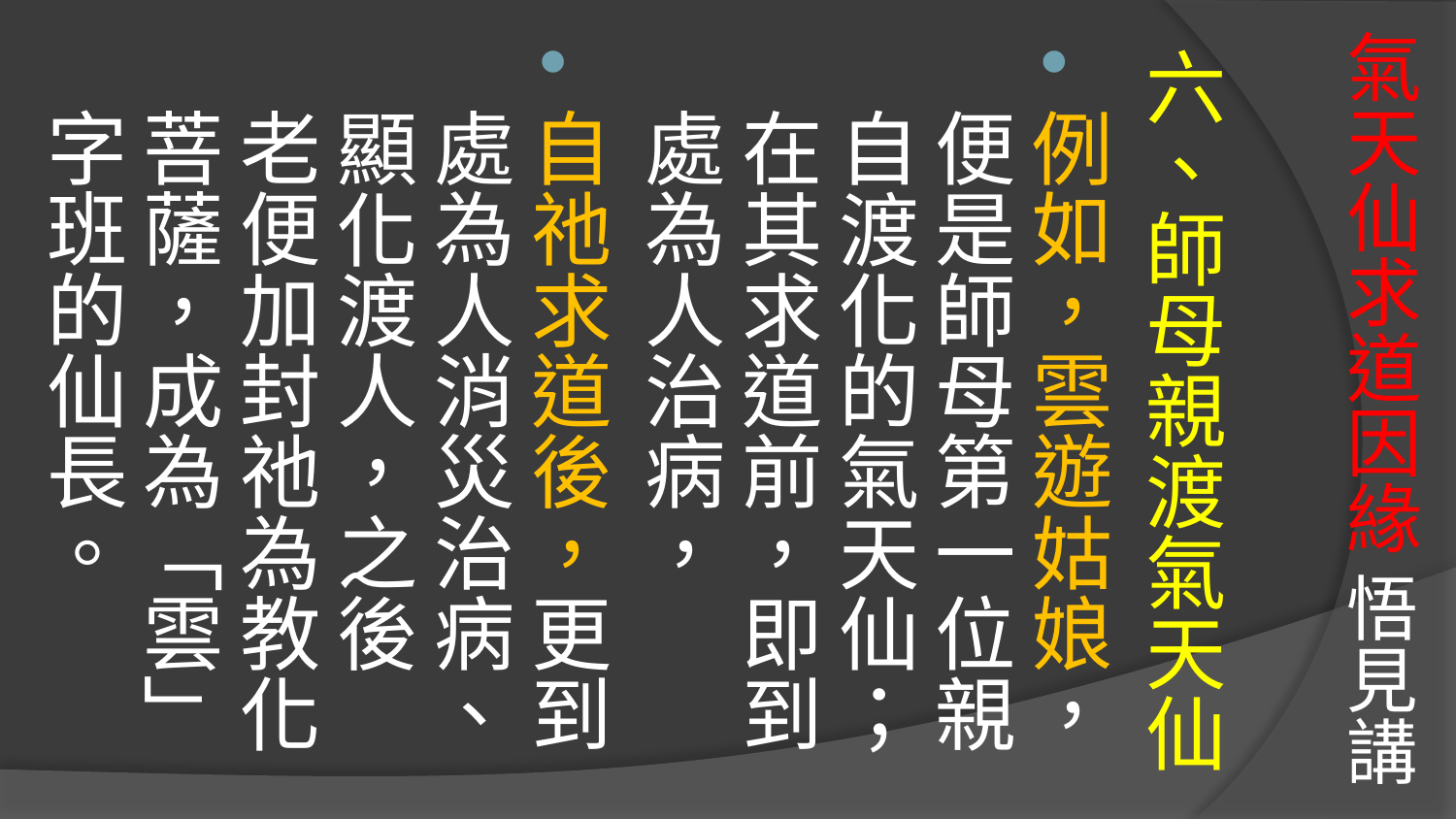

# 氣天仙求道因緣 悟見講
六、師母親渡氣天仙
例如，雲遊姑娘，便是師母第一位親自渡化的氣天仙；在其求道前，即到處為人治病，
自祂求道後，更到處為人消災治病、顯化渡人，之後　老便加封祂為教化菩薩，成為「雲」字班的仙長。